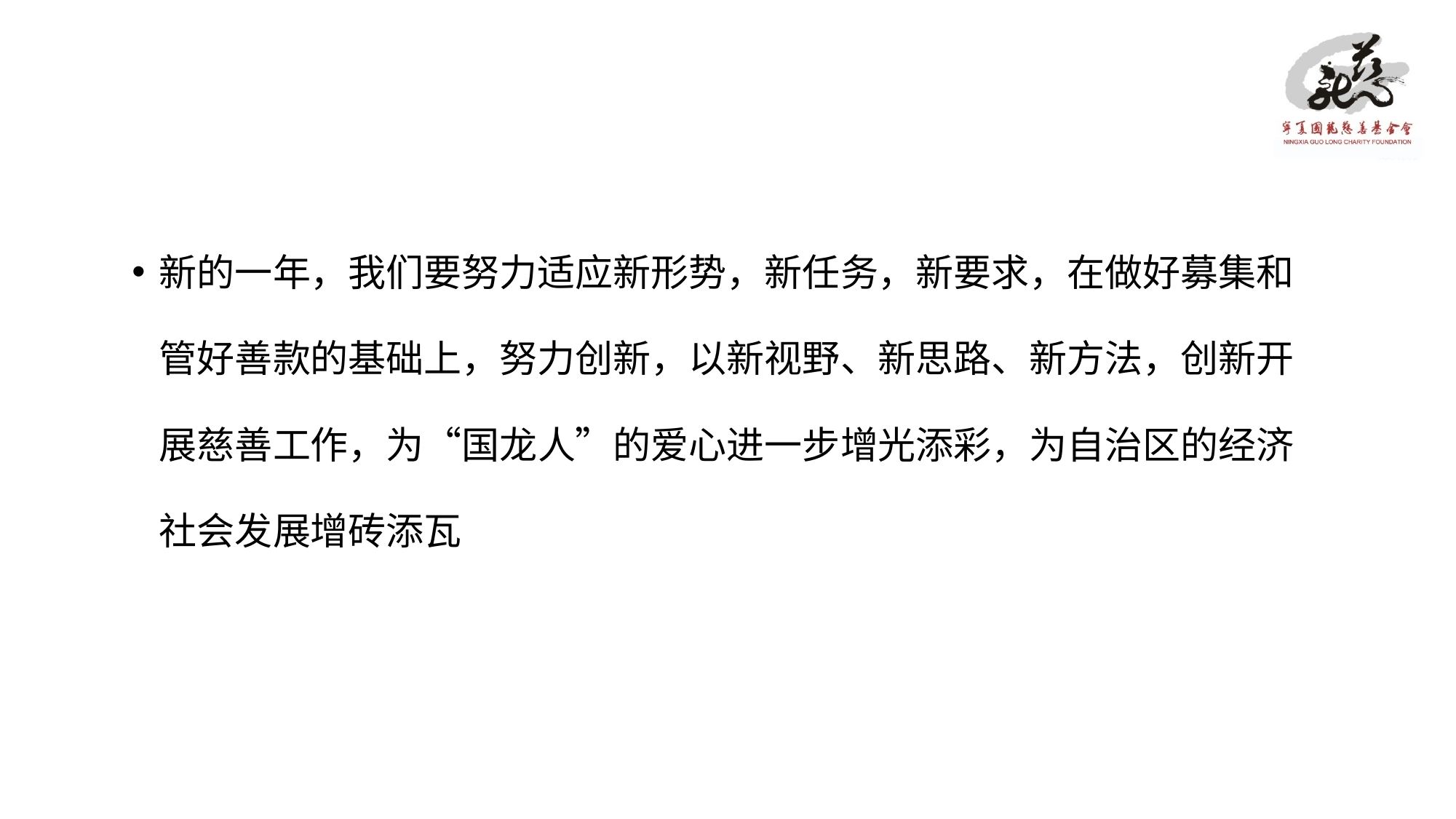

新的一年，我们要努力适应新形势，新任务，新要求，在做好募集和管好善款的基础上，努力创新，以新视野、新思路、新方法，创新开展慈善工作，为“国龙人”的爱心进一步增光添彩，为自治区的经济社会发展增砖添瓦